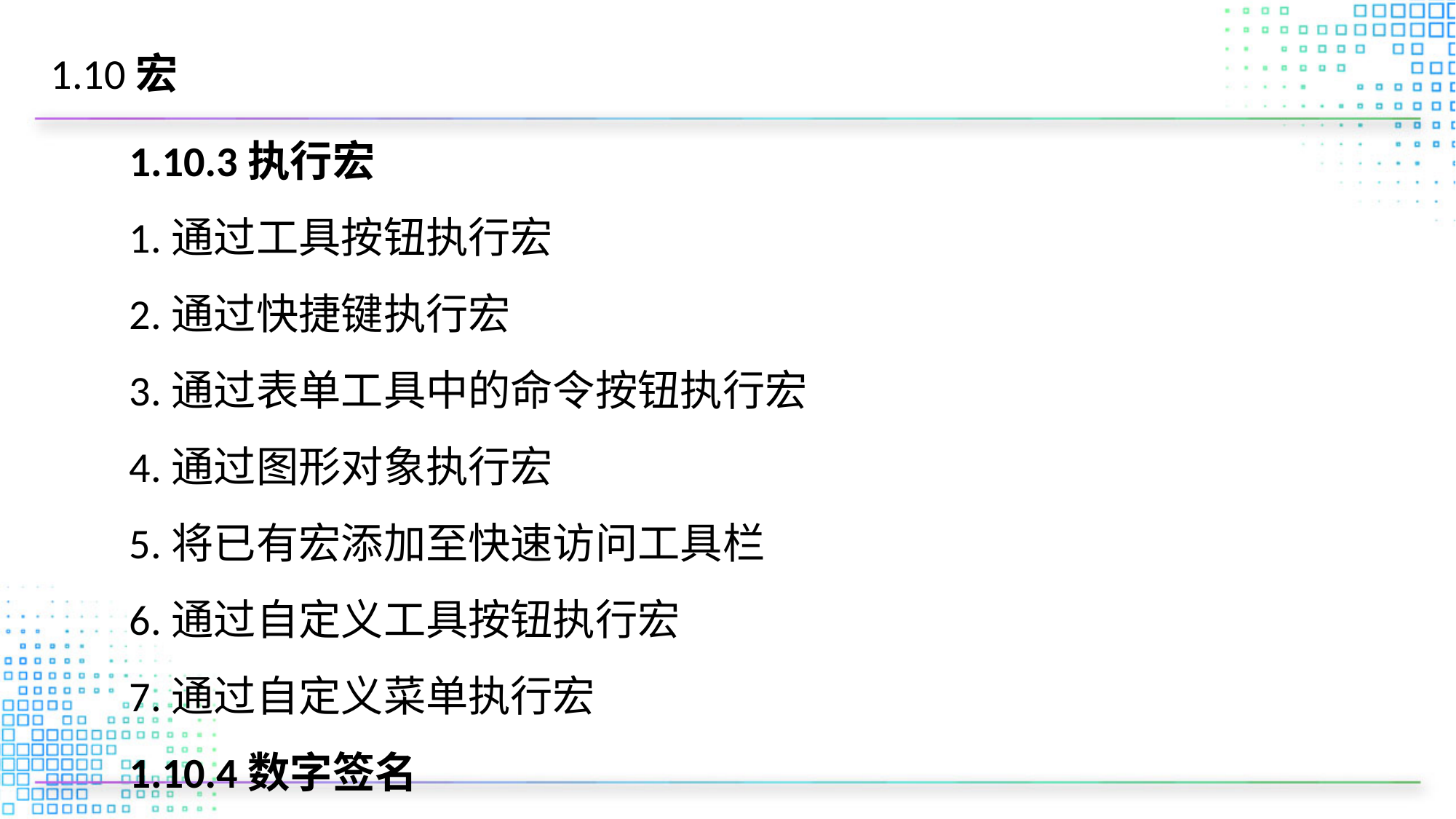

# 1.10宏
1.10.3执行宏
1.通过工具按钮执行宏
2.通过快捷键执行宏
3.通过表单工具中的命令按钮执行宏
4.通过图形对象执行宏
5.将已有宏添加至快速访问工具栏
6.通过自定义工具按钮执行宏
7.通过自定义菜单执行宏
1.10.4数字签名